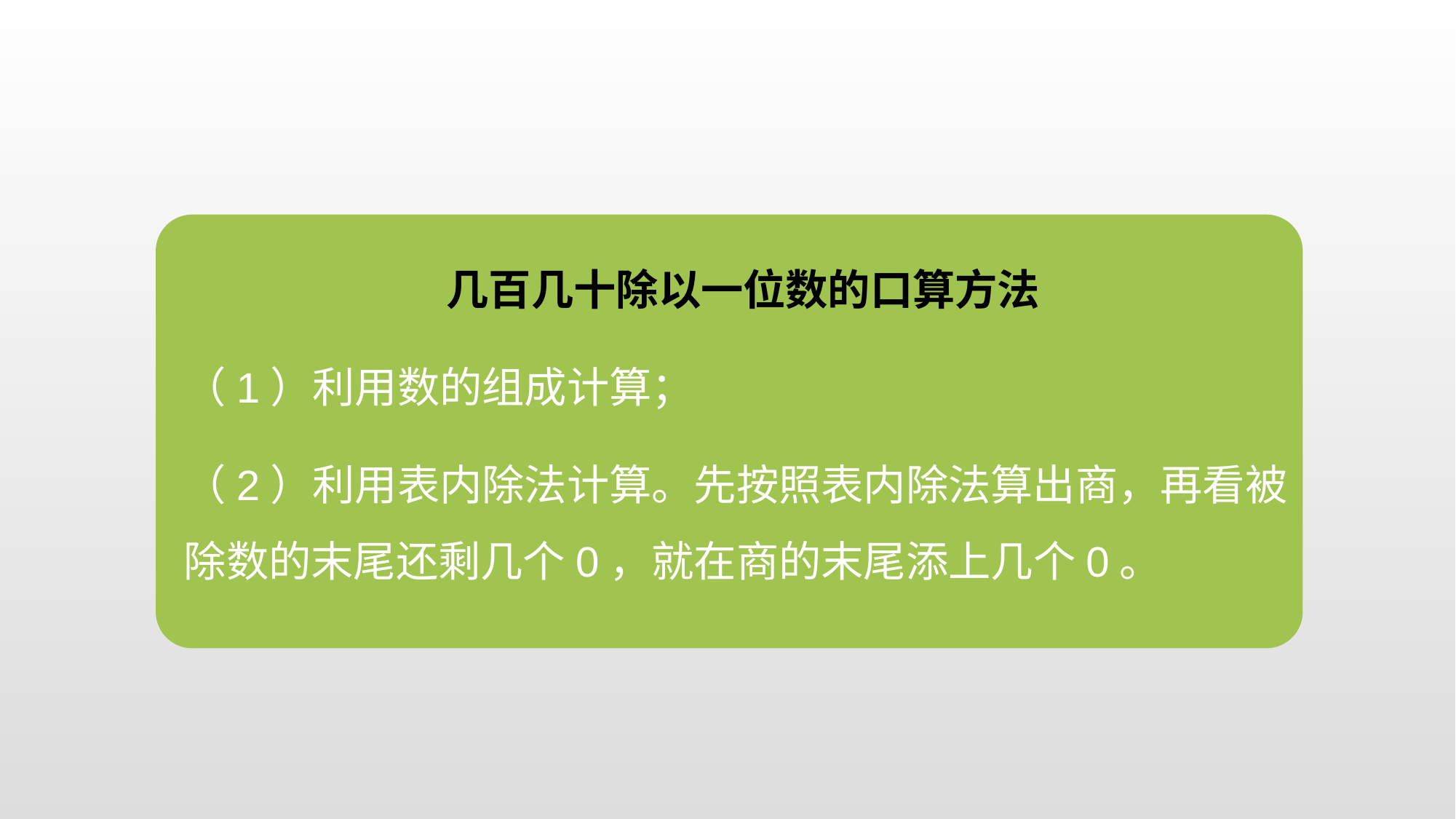

几百几十除以一位数的口算方法
（1）利用数的组成计算；
（2）利用表内除法计算。先按照表内除法算出商，再看被除数的末尾还剩几个0，就在商的末尾添上几个0。